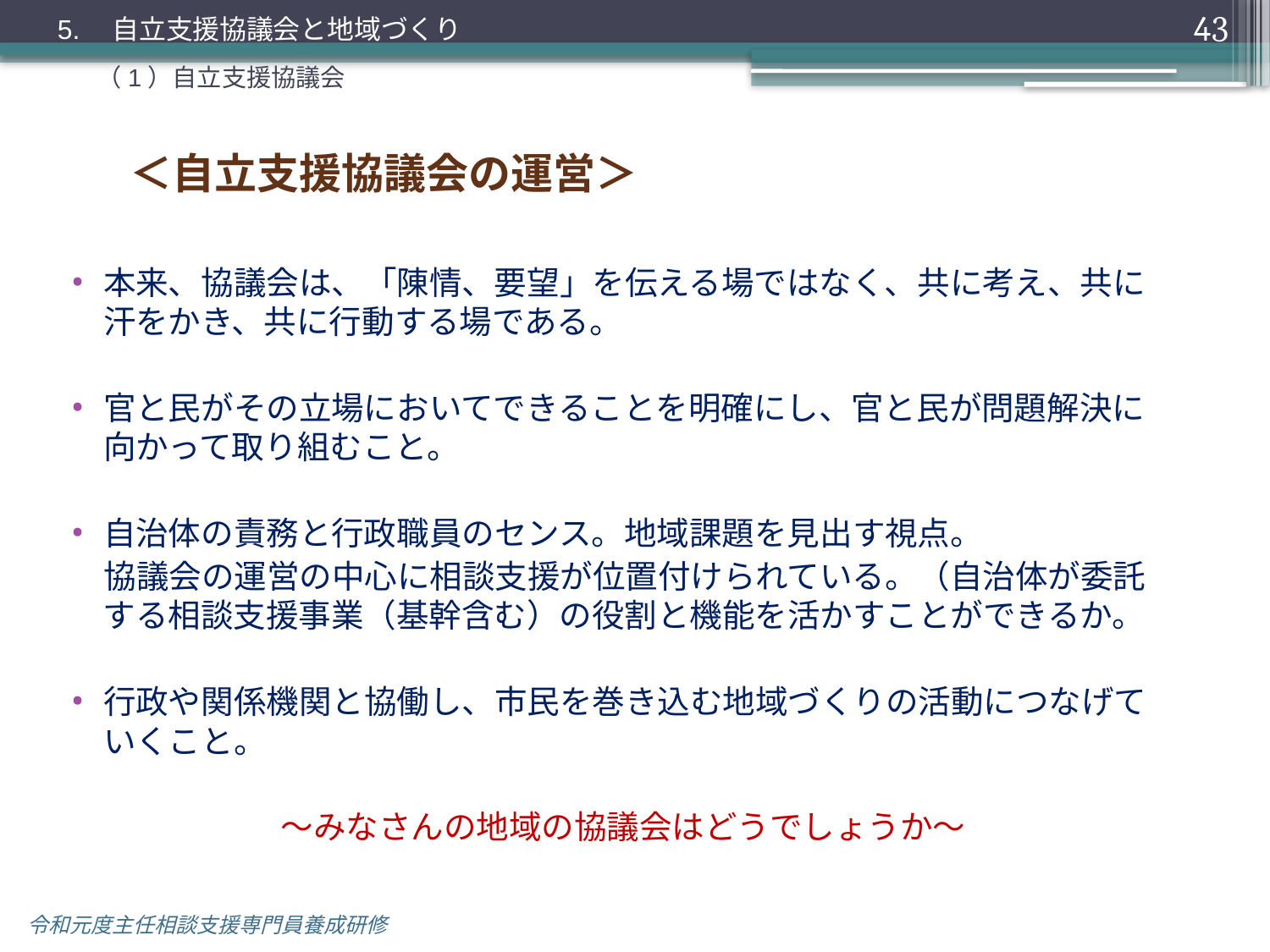

43
5.　自立支援協議会と地域づくり
（1）自立支援協議会

＜自立支援協議会の運営＞
本来、協議会は、「陳情、要望」を伝える場ではなく、共に考え、共に汗をかき、共に行動する場である。

官と民がその立場においてできることを明確にし、官と民が問題解決に向かって取り組むこと。

自治体の責務と行政職員のセンス。地域課題を見出す視点。
　協議会の運営の中心に相談支援が位置付けられている。（自治体が委託する相談支援事業（基幹含む）の役割と機能を活かすことができるか。

行政や関係機関と協働し、市民を巻き込む地域づくりの活動につなげていくこと。

～みなさんの地域の協議会はどうでしょうか～

令和元度主任相談支援専門員養成研修